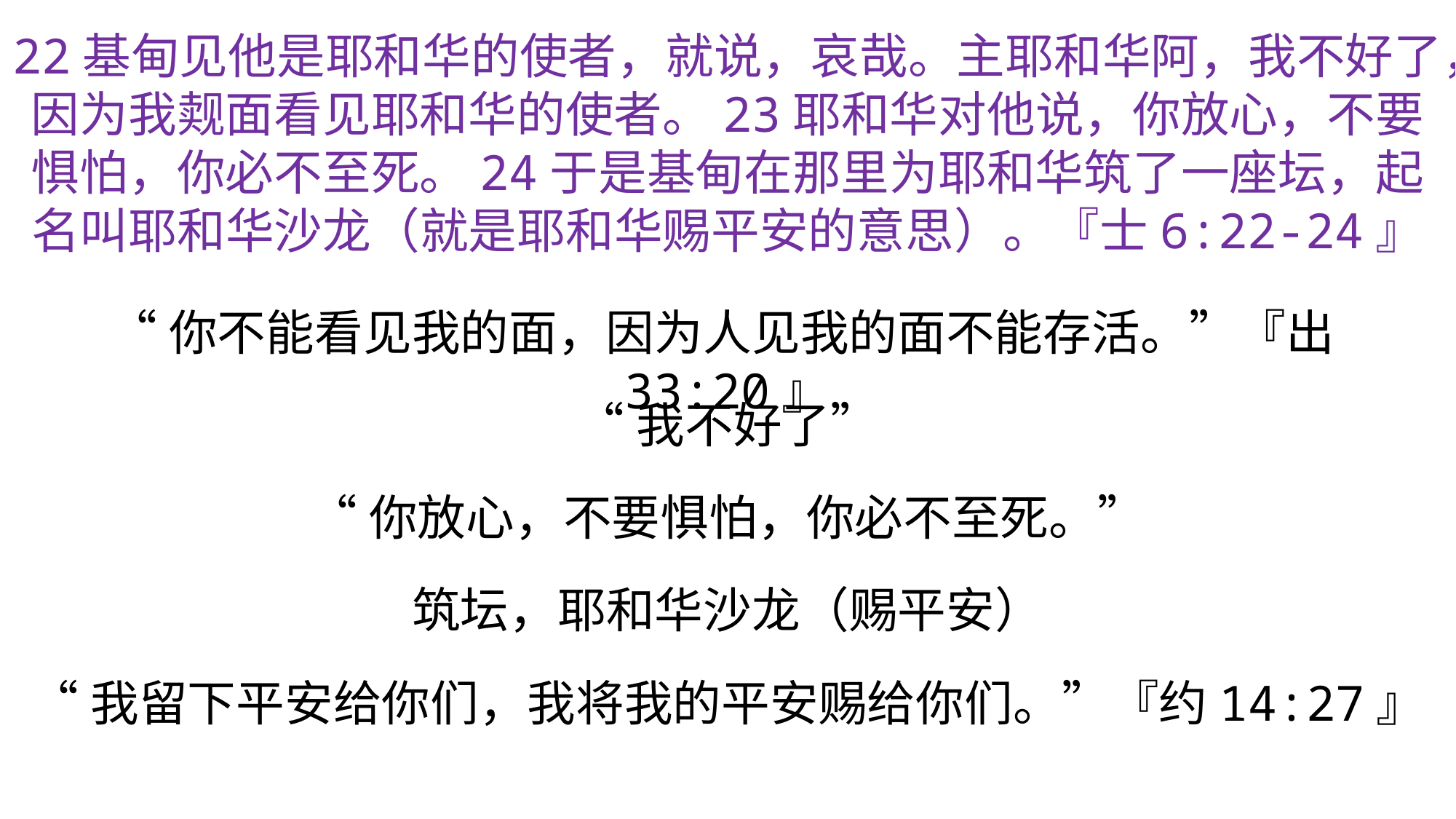

22基甸见他是耶和华的使者，就说，哀哉。主耶和华阿，我不好了，因为我觌面看见耶和华的使者。23耶和华对他说，你放心，不要惧怕，你必不至死。24于是基甸在那里为耶和华筑了一座坛，起名叫耶和华沙龙（就是耶和华赐平安的意思）。『士6:22-24』
“你不能看见我的面，因为人见我的面不能存活。”『出33:20』
“我不好了”
“你放心，不要惧怕，你必不至死。”
筑坛，耶和华沙龙（赐平安）
“我留下平安给你们，我将我的平安赐给你们。”『约14:27』